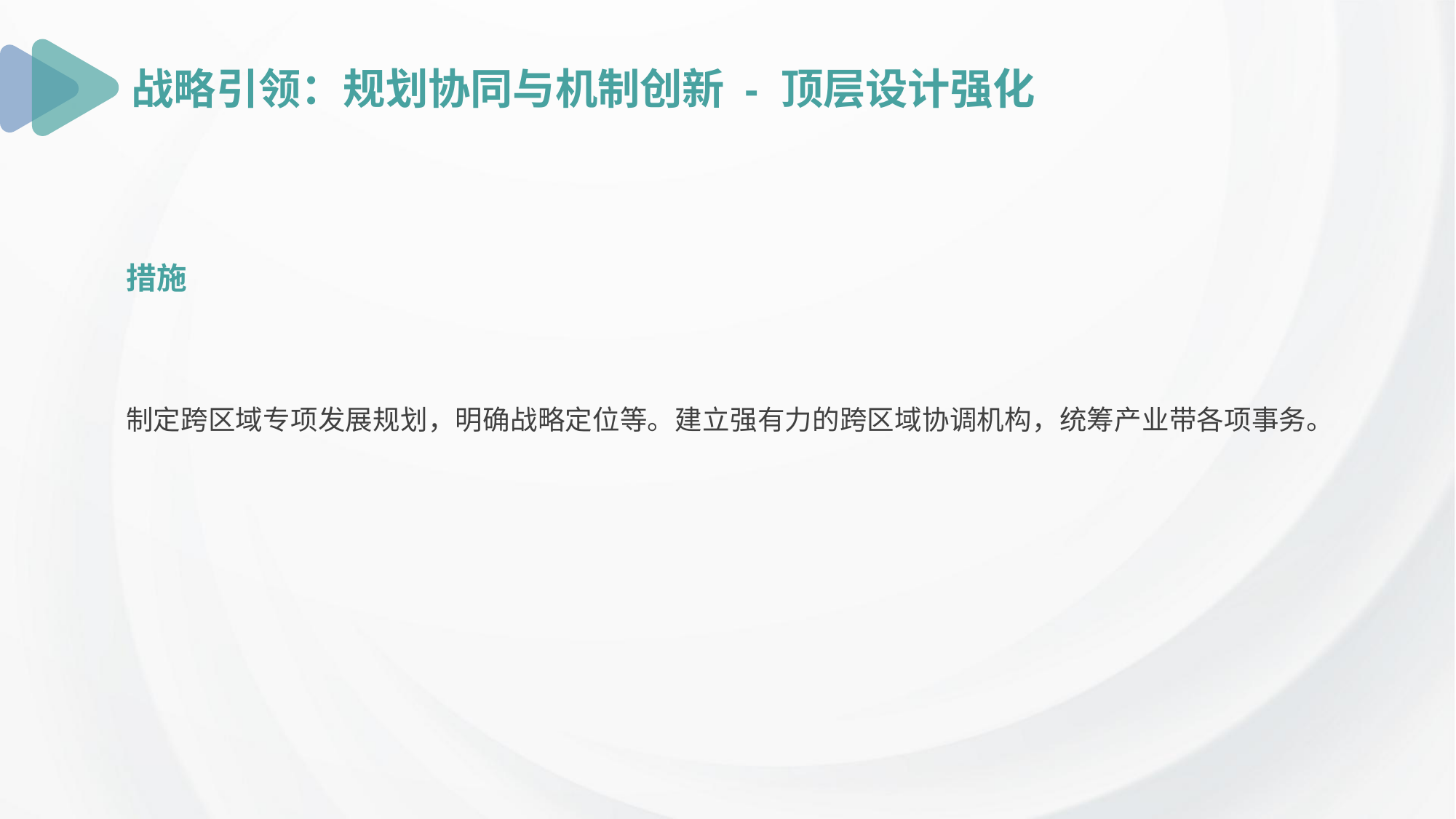

战略引领：规划协同与机制创新 - 顶层设计强化
措施
制定跨区域专项发展规划，明确战略定位等。建立强有力的跨区域协调机构，统筹产业带各项事务。